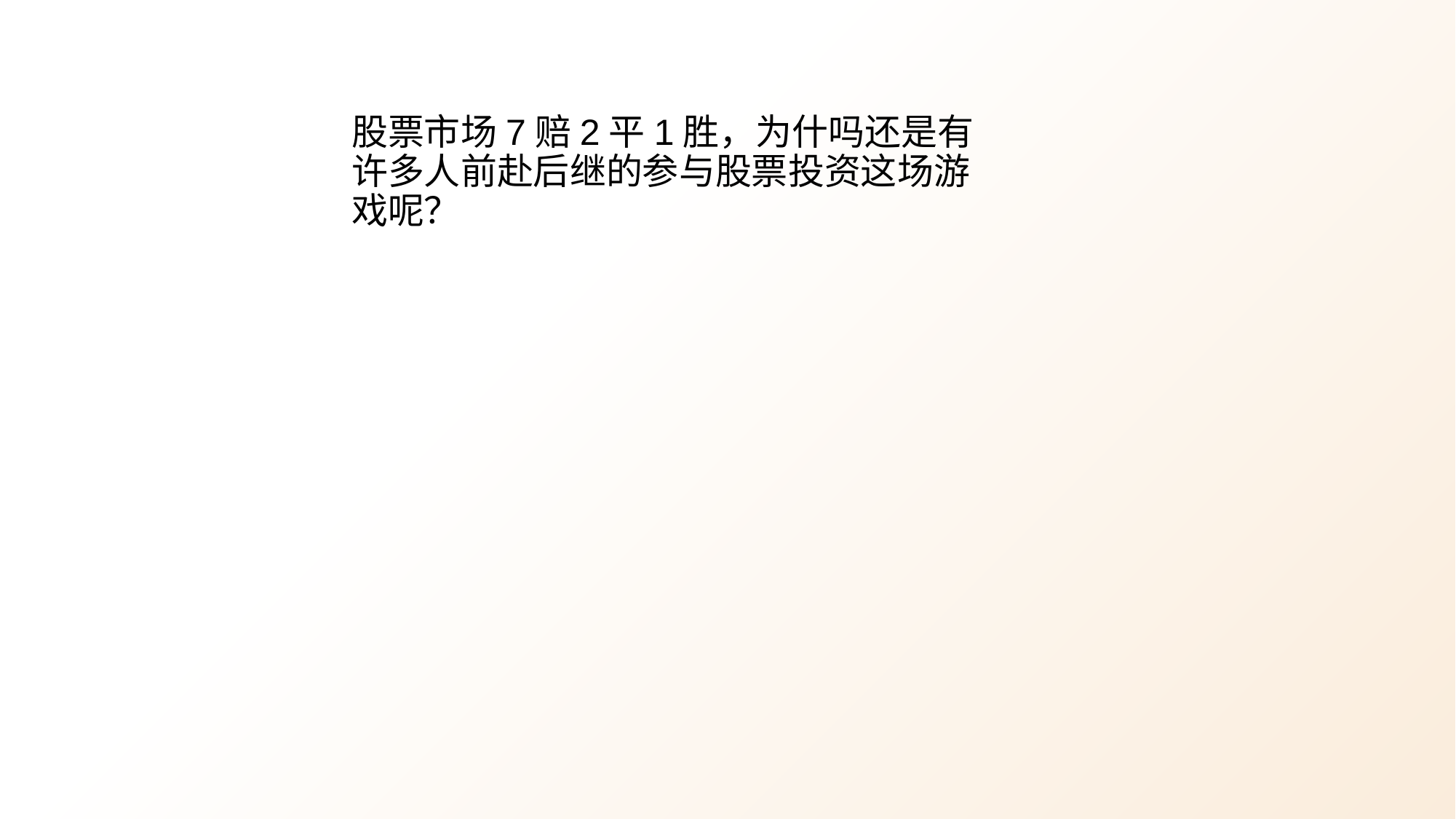

股票市场7赔2平1胜，为什吗还是有许多人前赴后继的参与股票投资这场游戏呢？